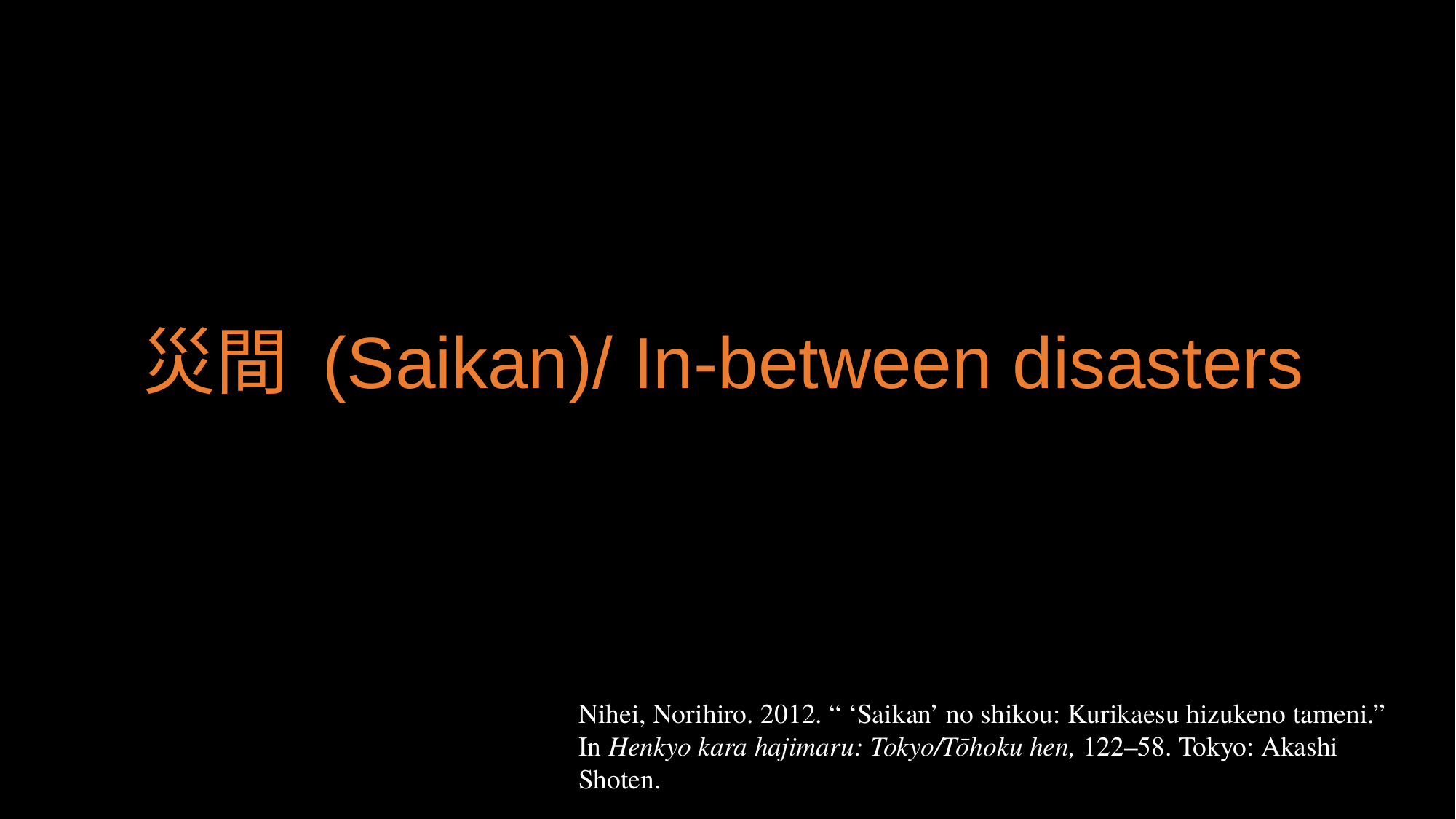

災間 (Saikan)/ In-between disasters
Nihei, Norihiro. 2012. “ ‘Saikan’ no shikou: Kurikaesu hizukeno tameni.” In Henkyo kara hajimaru: Tokyo/Tōhoku hen, 122–58. Tokyo: Akashi Shoten.